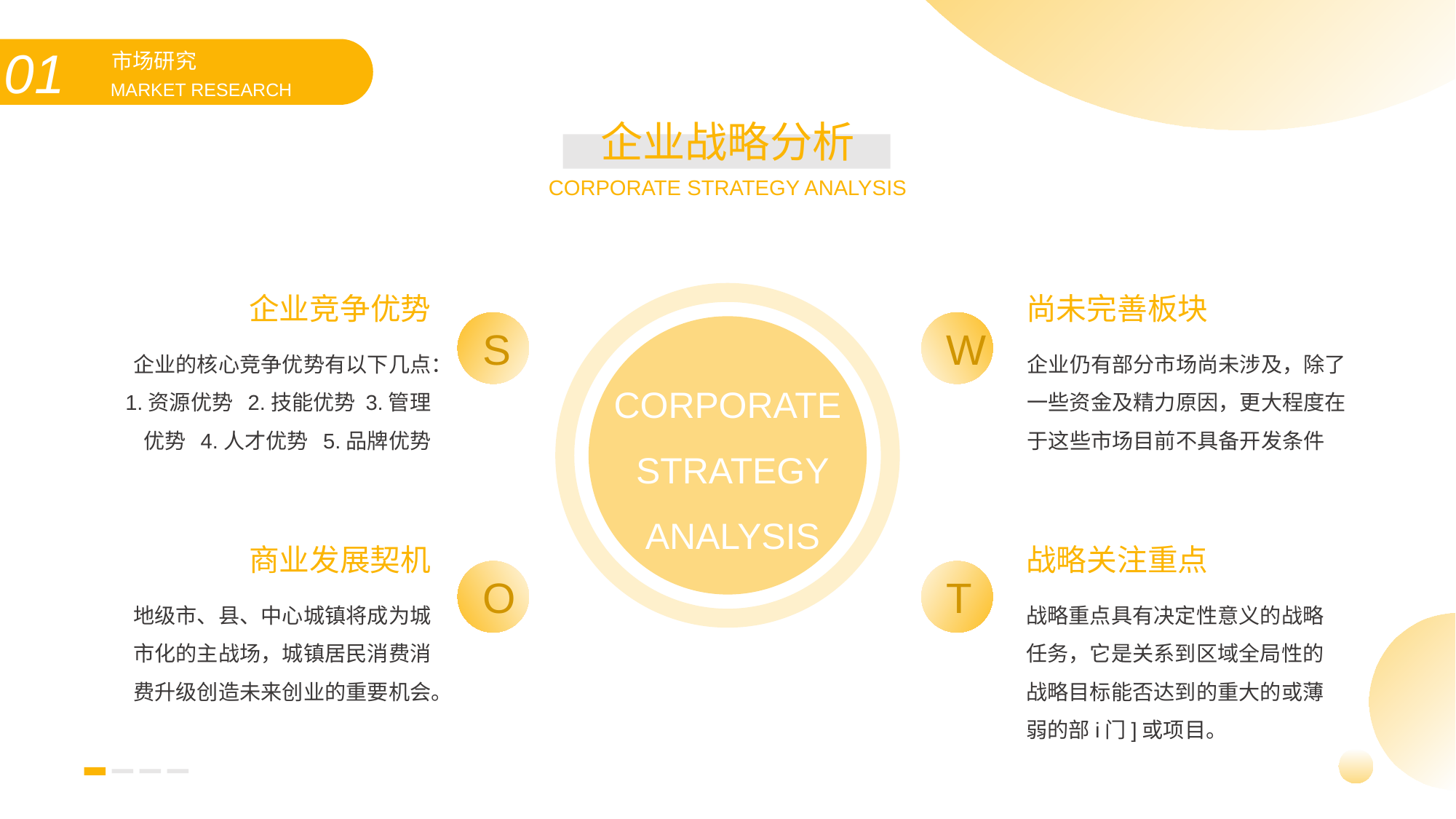

市场研究
MARKET RESEARCH
企业战略分析

CORPORATE STRATEGY ANALYSIS
企业竞争优势
尚未完善板块

S

W

企业的核心竞争优势有以下几点：1.资源优势  2.技能优势 3.管理优势  4.人才优势  5.品牌优势
企业仍有部分市场尚未涉及，除了一些资金及精力原因，更大程度在于这些市场目前不具备开发条件
CORPORATE
 STRATEGY
 ANALYSIS

商业发展契机
战略关注重点

T

O
地级市、县、中心城镇将成为城市化的主战场，城镇居民消费消费升级创造未来创业的重要机会。
战略重点具有决定性意义的战略任务，它是关系到区域全局性的战略目标能否达到的重大的或薄弱的部i门]或项目。